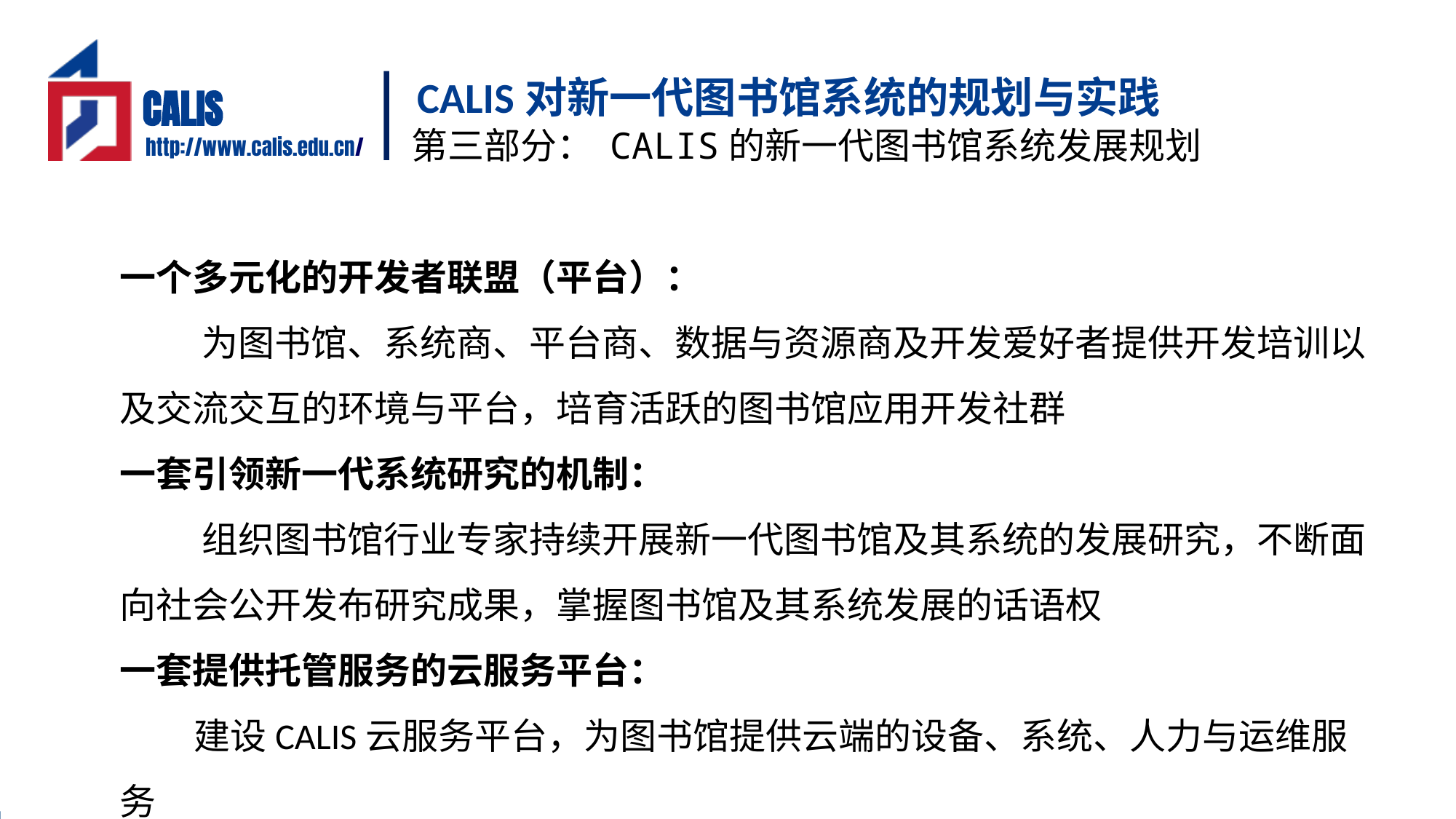

CALIS对新一代图书馆系统的规划与实践
第三部分： CALIS的新一代图书馆系统发展规划
一个多元化的开发者联盟（平台）：
         为图书馆、系统商、平台商、数据与资源商及开发爱好者提供开发培训以及交流交互的环境与平台，培育活跃的图书馆应用开发社群
一套引领新一代系统研究的机制：
         组织图书馆行业专家持续开展新一代图书馆及其系统的发展研究，不断面向社会公开发布研究成果，掌握图书馆及其系统发展的话语权
一套提供托管服务的云服务平台：
        建设CALIS云服务平台，为图书馆提供云端的设备、系统、人力与运维服务